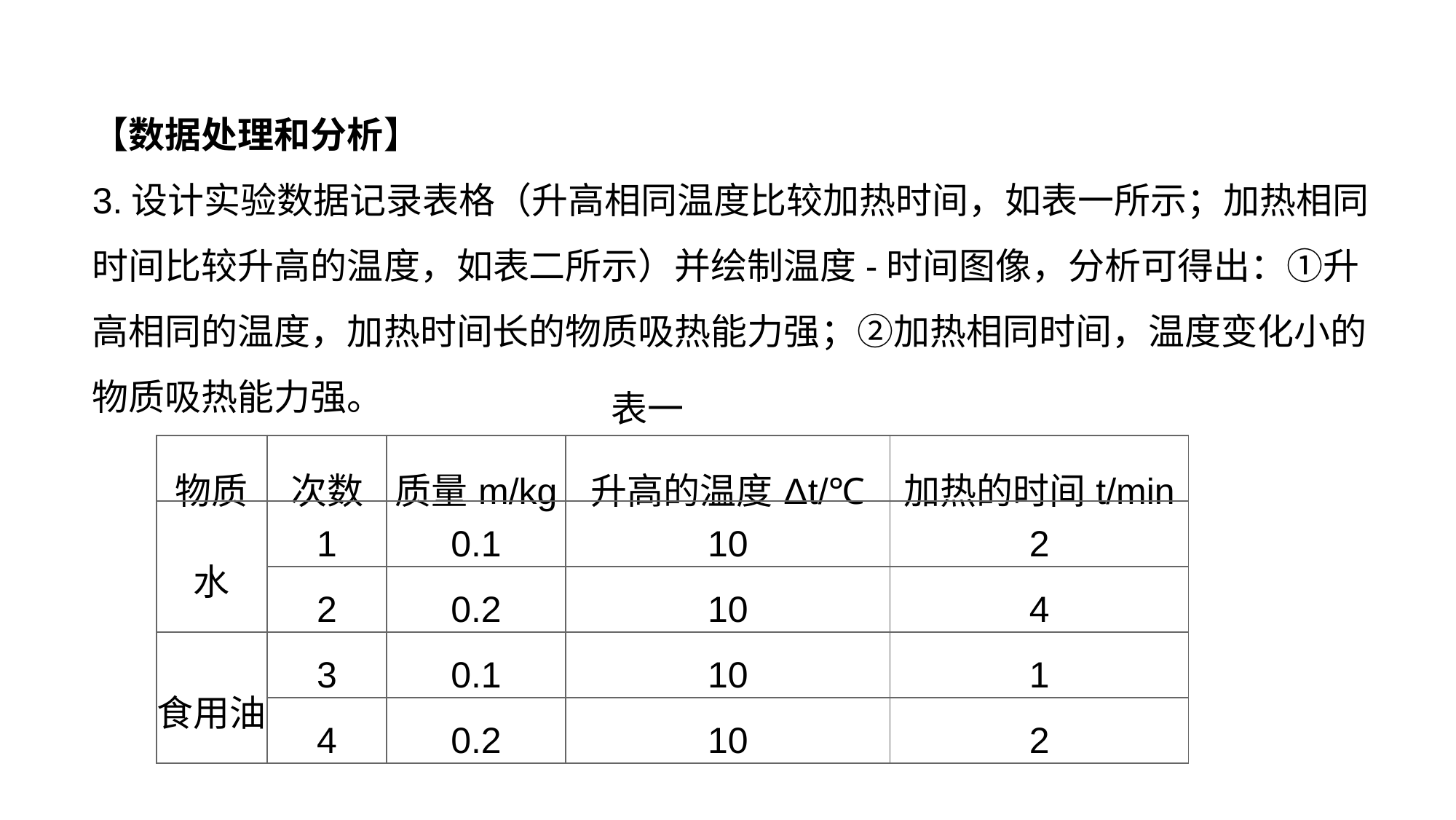

【数据处理和分析】
3.设计实验数据记录表格（升高相同温度比较加热时间，如表一所示；加热相同时间比较升高的温度，如表二所示）并绘制温度-时间图像，分析可得出：①升高相同的温度，加热时间长的物质吸热能力强；②加热相同时间，温度变化小的物质吸热能力强。
实验突破 素养提升
表一
| 物质 | 次数 | 质量m/kg | 升高的温度Δt/℃ | 加热的时间t/min |
| --- | --- | --- | --- | --- |
| 水 | 1 | 0.1 | 10 | 2 |
|  | 2 | 0.2 | 10 | 4 |
| 食用油 | 3 | 0.1 | 10 | 1 |
|  | 4 | 0.2 | 10 | 2 |